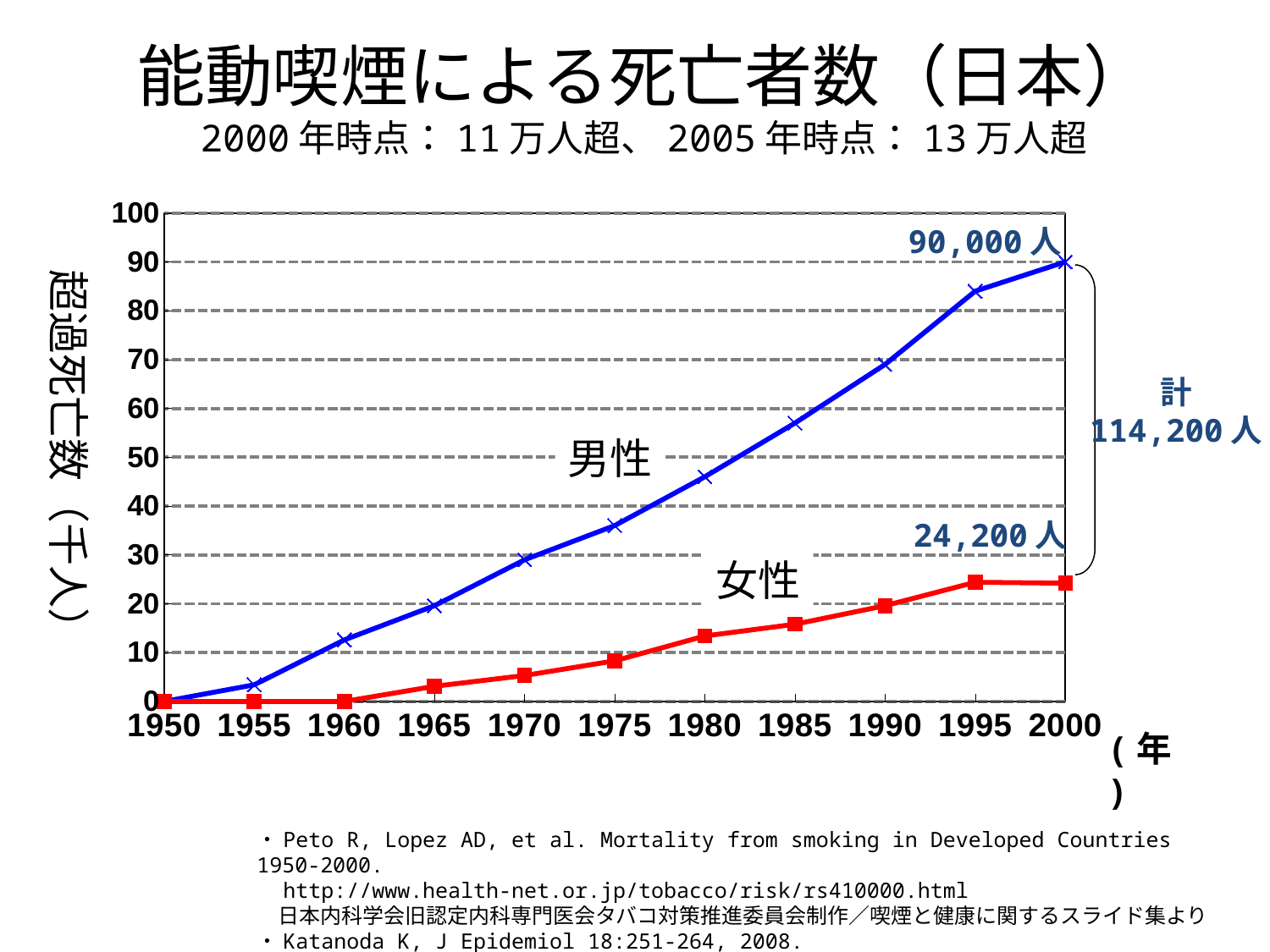

# 能動喫煙による死亡者数（日本） 2000年時点：11万人超、2005年時点：13万人超

### Chart

| Category | 男性 | 女性 |
|---|---|---|
| 1950 | 0.0 | 0.0 |
| 1955 | 3.4 | 0.0 |
| 1960 | 12.6 | 0.0 |
| 1965 | 19.6 | 3.1 |
| 1970 | 29.0 | 5.3 |
| 1975 | 36.0 | 8.3 |
| 1980 | 46.0 | 13.4 |
| 1985 | 57.0 | 15.8 |
| 1990 | 69.0 | 19.6 |
| 1995 | 84.0 | 24.4 |
| 2000 | 90.0 | 24.2 |
90,000人
超過死亡数（千人）

計
114,200人
男性
24,200人
女性
(年)
・Peto R, Lopez AD, et al. Mortality from smoking in Developed Countries 1950-2000.
　http://www.health-net.or.jp/tobacco/risk/rs410000.html
　日本内科学会旧認定内科専門医会タバコ対策推進委員会制作／喫煙と健康に関するスライド集より
・Katanoda K, J Epidemiol 18:251-264, 2008.